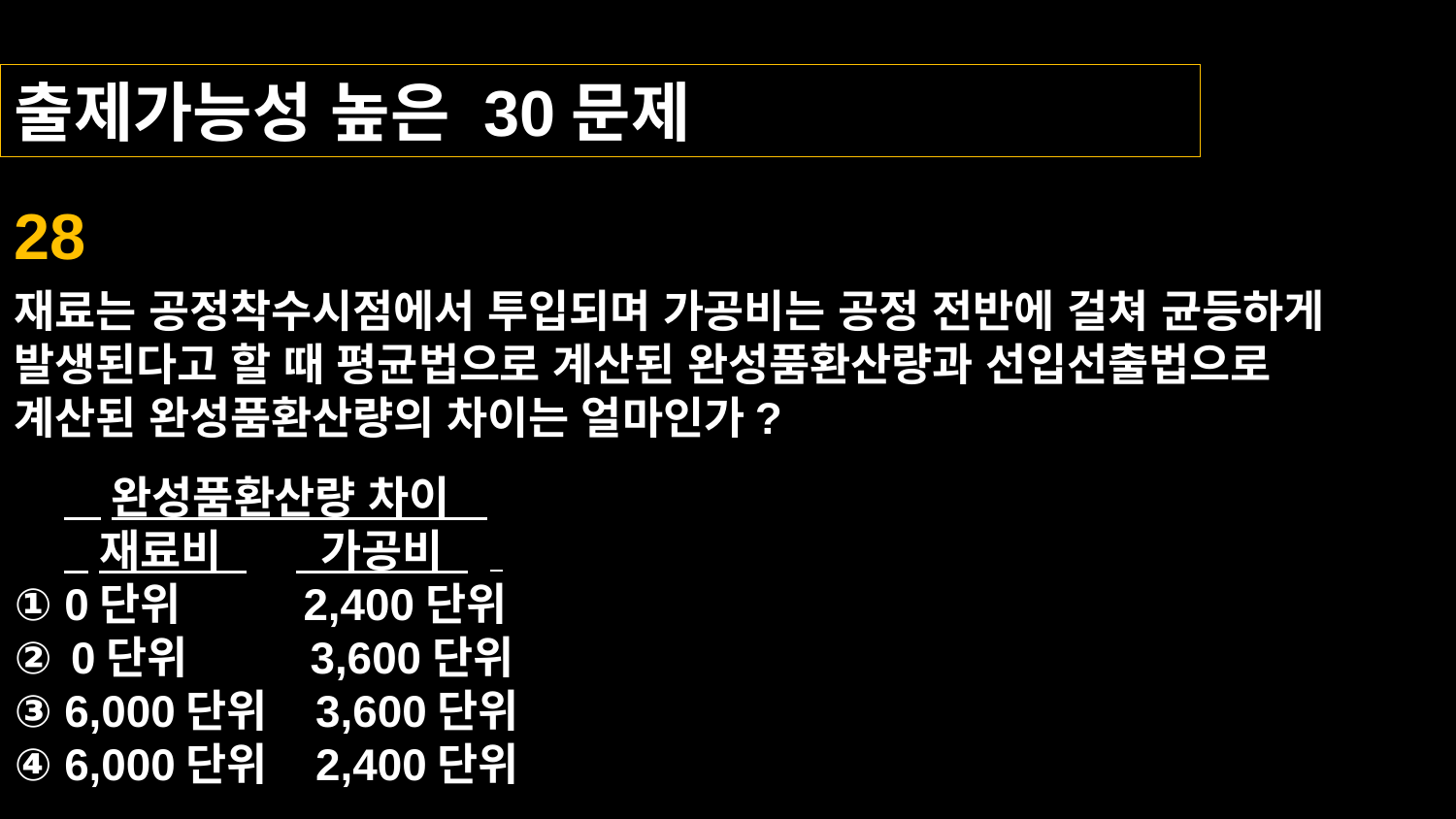

출제가능성 높은 30문제
28

재료는 공정착수시점에서 투입되며 가공비는 공정 전반에 걸쳐 균등하게 발생된다고 할 때 평균법으로 계산된 완성품환산량과 선입선출법으로
계산된 완성품환산량의 차이는 얼마인가?

       완성품환산량 차이   .
      재료비        가공비  .
① 0단위         2,400단위
② 0단위         3,600단위
③ 6,000단위   3,600단위
④ 6,000단위   2,400단위
종합원가계산을 이용하는 (주)논리의 공정A와 관련한 자료는 다음과 같다.